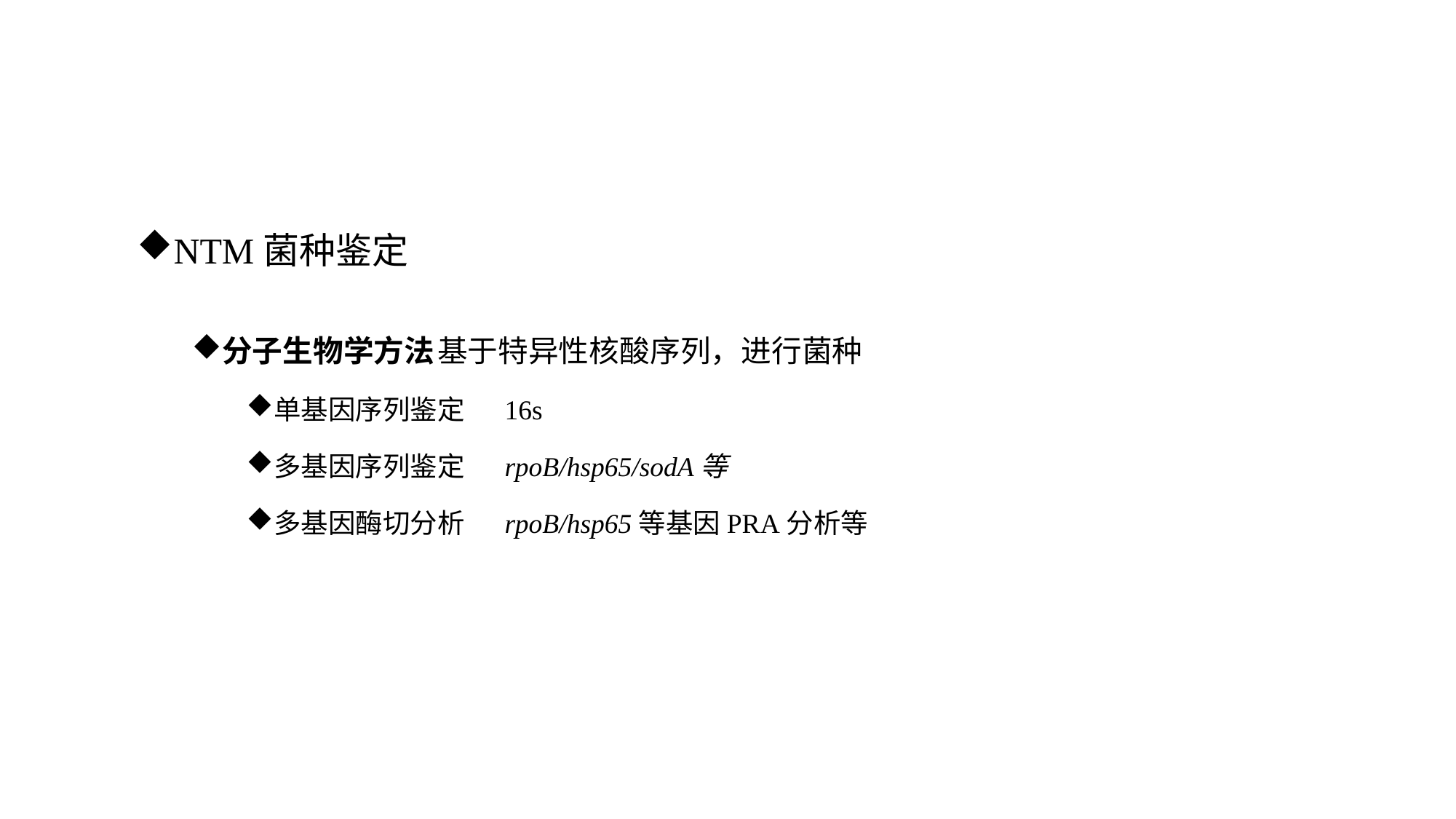

NTM菌种鉴定

分子生物学方法	基于特异性核酸序列，进行菌种
单基因序列鉴定 	 16s
多基因序列鉴定	 rpoB/hsp65/sodA等
多基因酶切分析	 rpoB/hsp65等基因PRA分析等